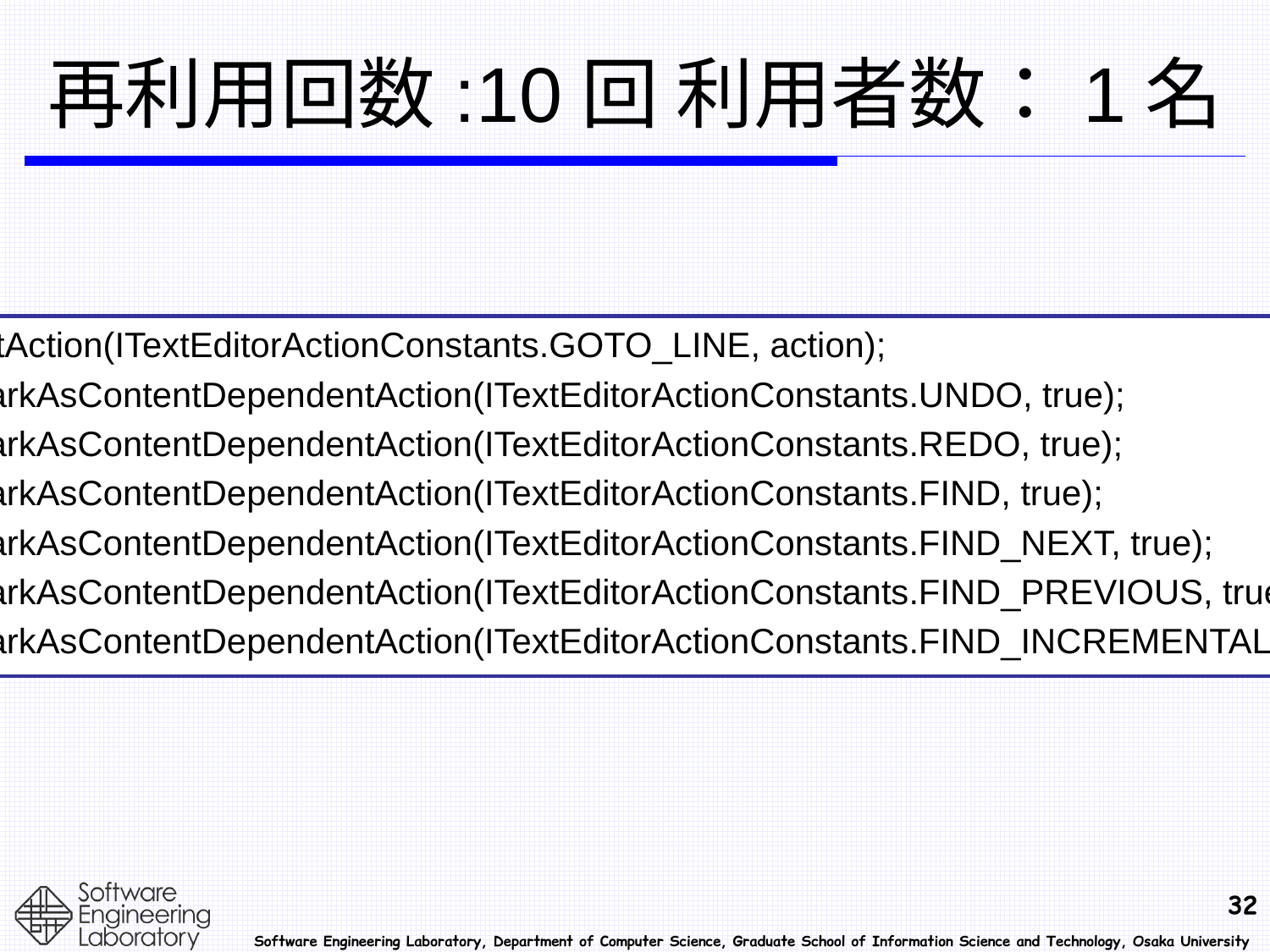

# 再利用回数:10回 利用者数：1名
setAction(ITextEditorActionConstants.GOTO_LINE, action);
markAsContentDependentAction(ITextEditorActionConstants.UNDO, true);
markAsContentDependentAction(ITextEditorActionConstants.REDO, true);
markAsContentDependentAction(ITextEditorActionConstants.FIND, true);
markAsContentDependentAction(ITextEditorActionConstants.FIND_NEXT, true);
markAsContentDependentAction(ITextEditorActionConstants.FIND_PREVIOUS, true);
markAsContentDependentAction(ITextEditorActionConstants.FIND_INCREMENTAL, true);